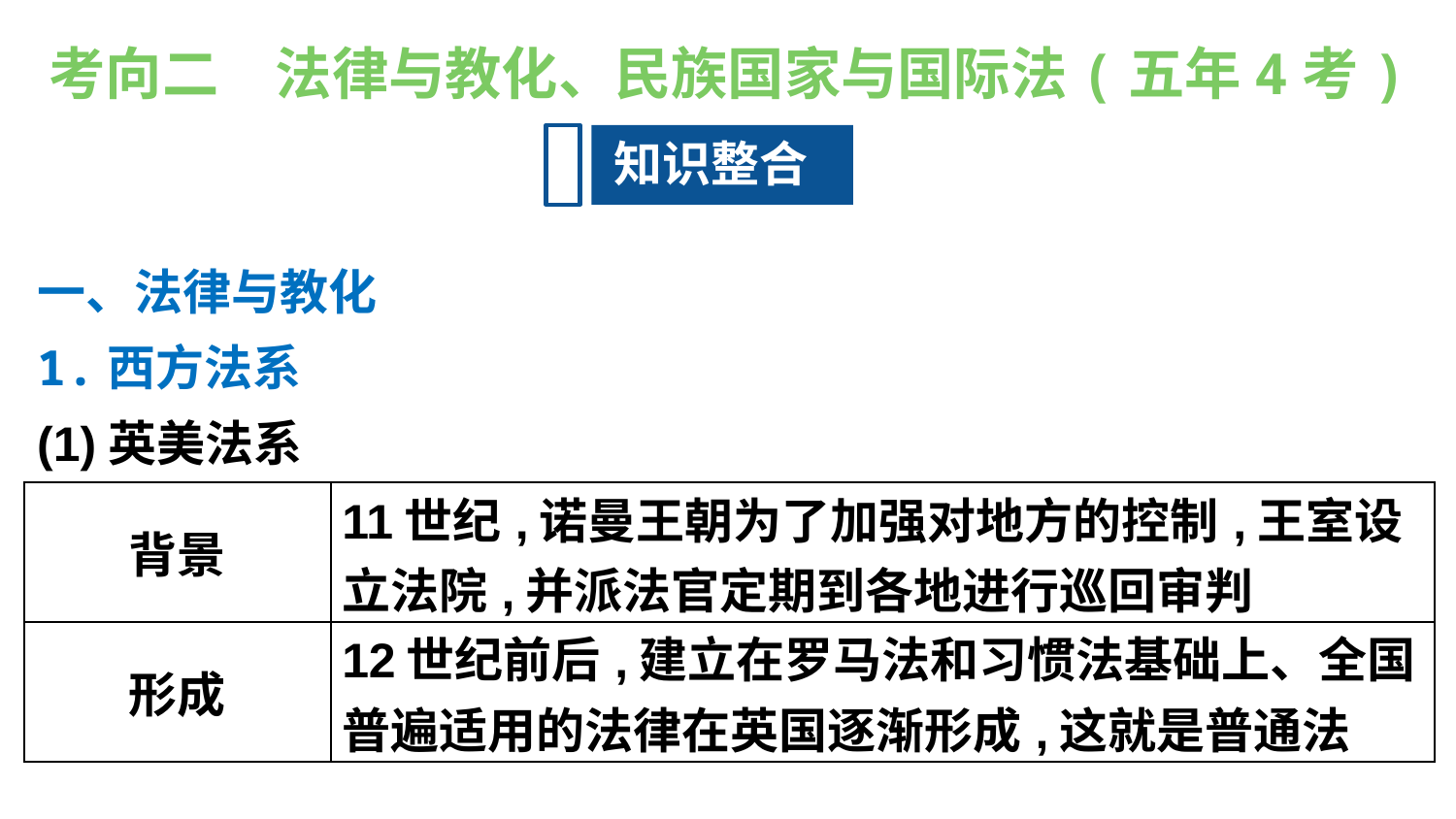

考向二　法律与教化、民族国家与国际法(五年4考)

知识整合
一、法律与教化
1.西方法系
(1)英美法系
| 背景 | 11世纪,诺曼王朝为了加强对地方的控制,王室设立法院,并派法官定期到各地进行巡回审判 |
| --- | --- |
| 形成 | 12世纪前后,建立在罗马法和习惯法基础上、全国普遍适用的法律在英国逐渐形成,这就是普通法 |